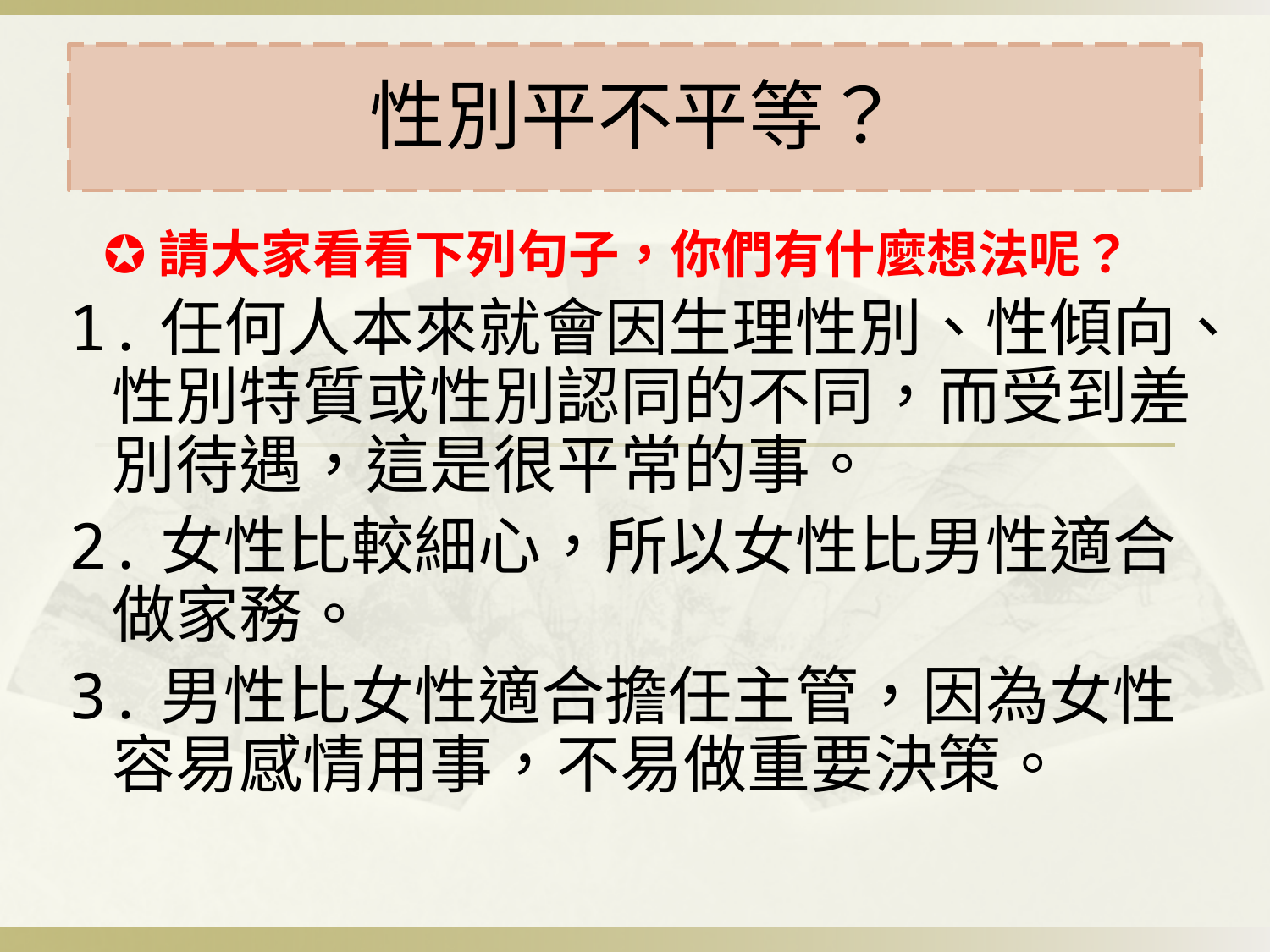

# 性別平不平等？
   ✪請大家看看下列句子，你們有什麼想法呢？
1.任何人本來就會因生理性別、性傾向、性別特質或性別認同的不同，而受到差別待遇，這是很平常的事。
2.女性比較細心，所以女性比男性適合做家務。
3.男性比女性適合擔任主管，因為女性容易感情用事，不易做重要決策。